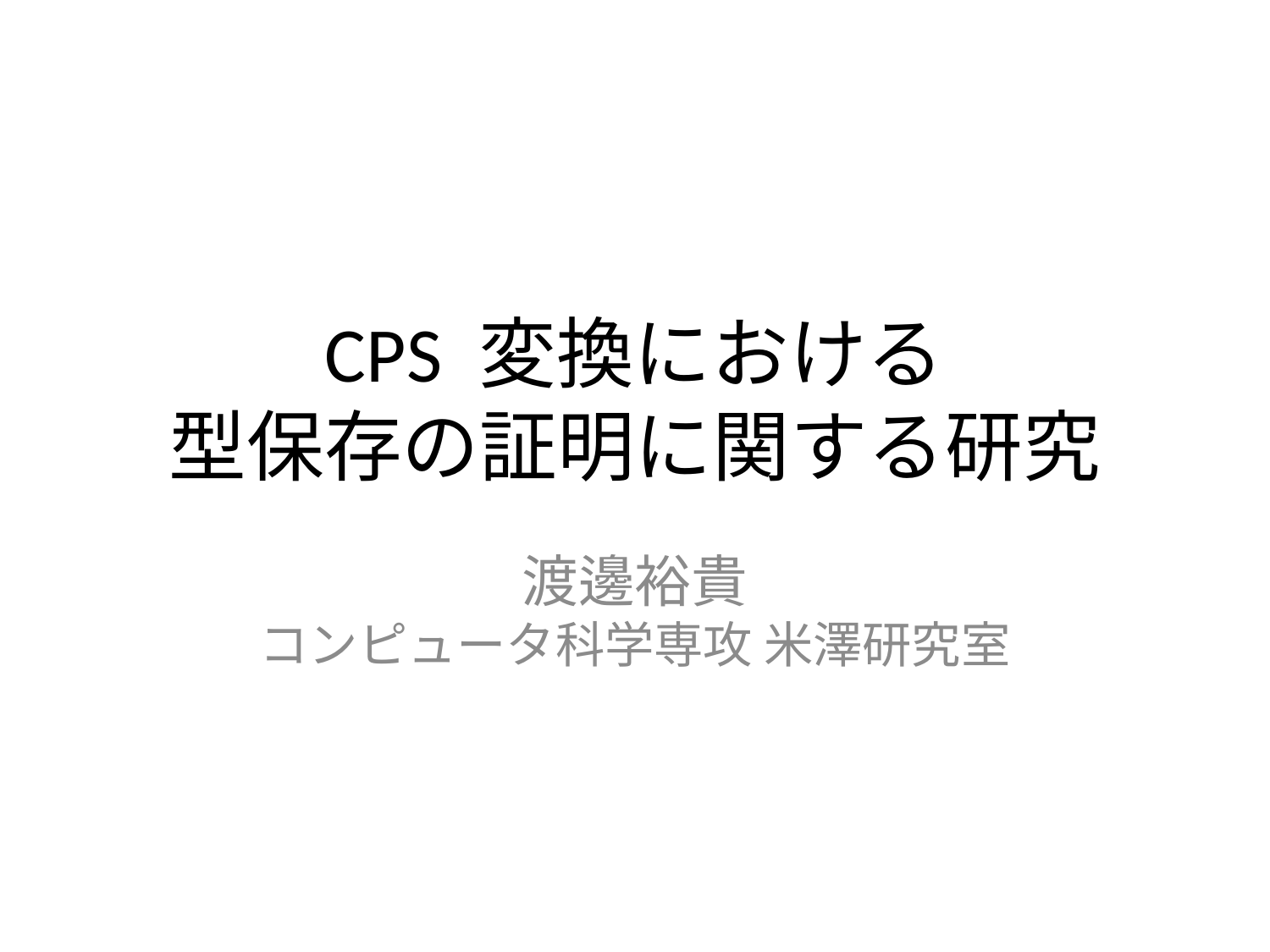

# CPS 変換における 型保存の証明に関する研究
渡邊裕貴
コンピュータ科学専攻 米澤研究室